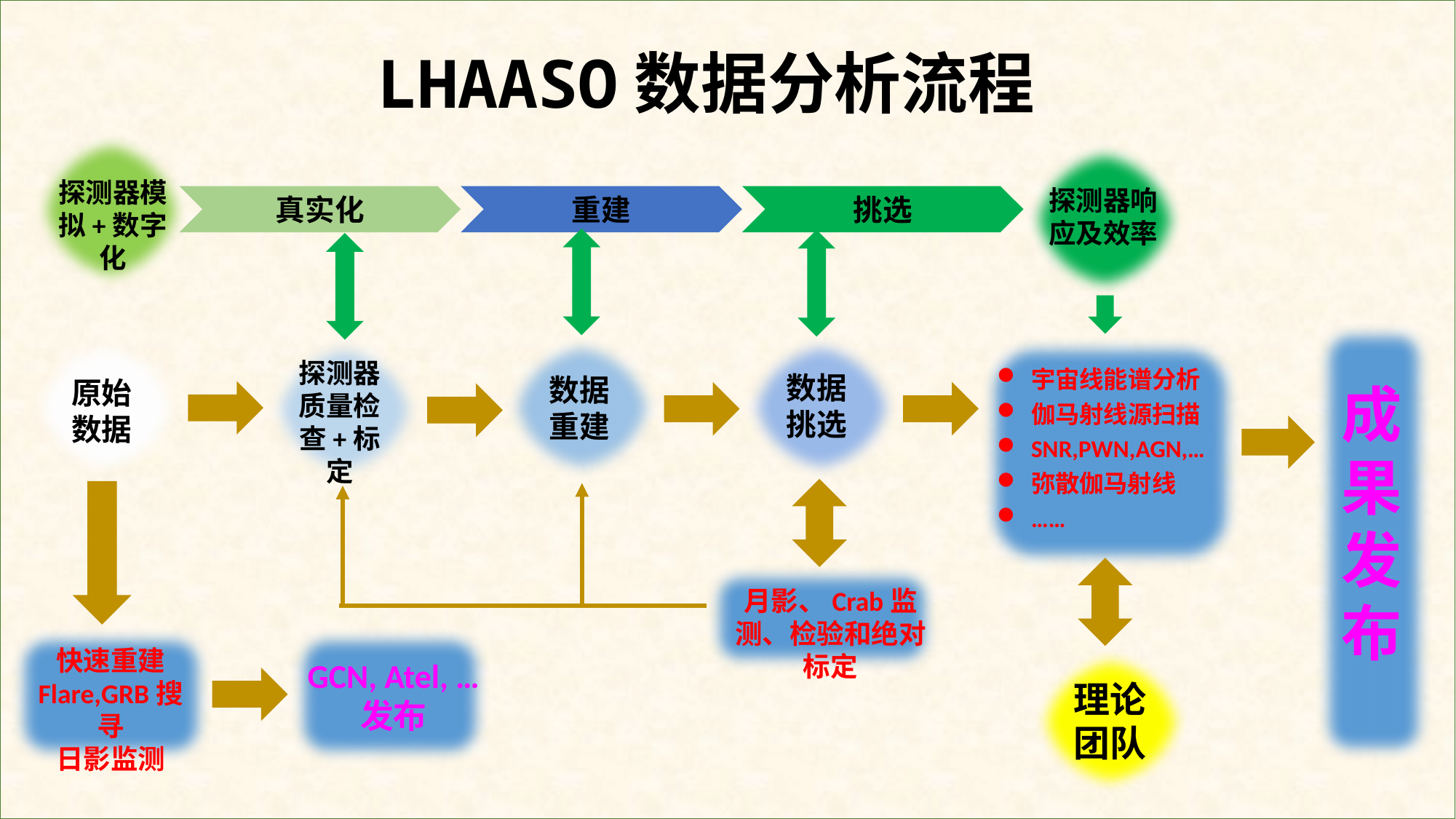

LHAASO数据分析流程

探测器模拟+数字化
探测器响应及效率
真实化
重建
挑选

探测器质量检查+标定
宇宙线能谱分析
伽马射线源扫描
SNR,PWN,AGN,…
弥散伽马射线
……
数据挑选
数据重建
原始数据
成果发布

月影、Crab监测、检验和绝对标定

快速重建
Flare,GRB搜寻
日影监测

GCN, Atel, … 发布

理论团队